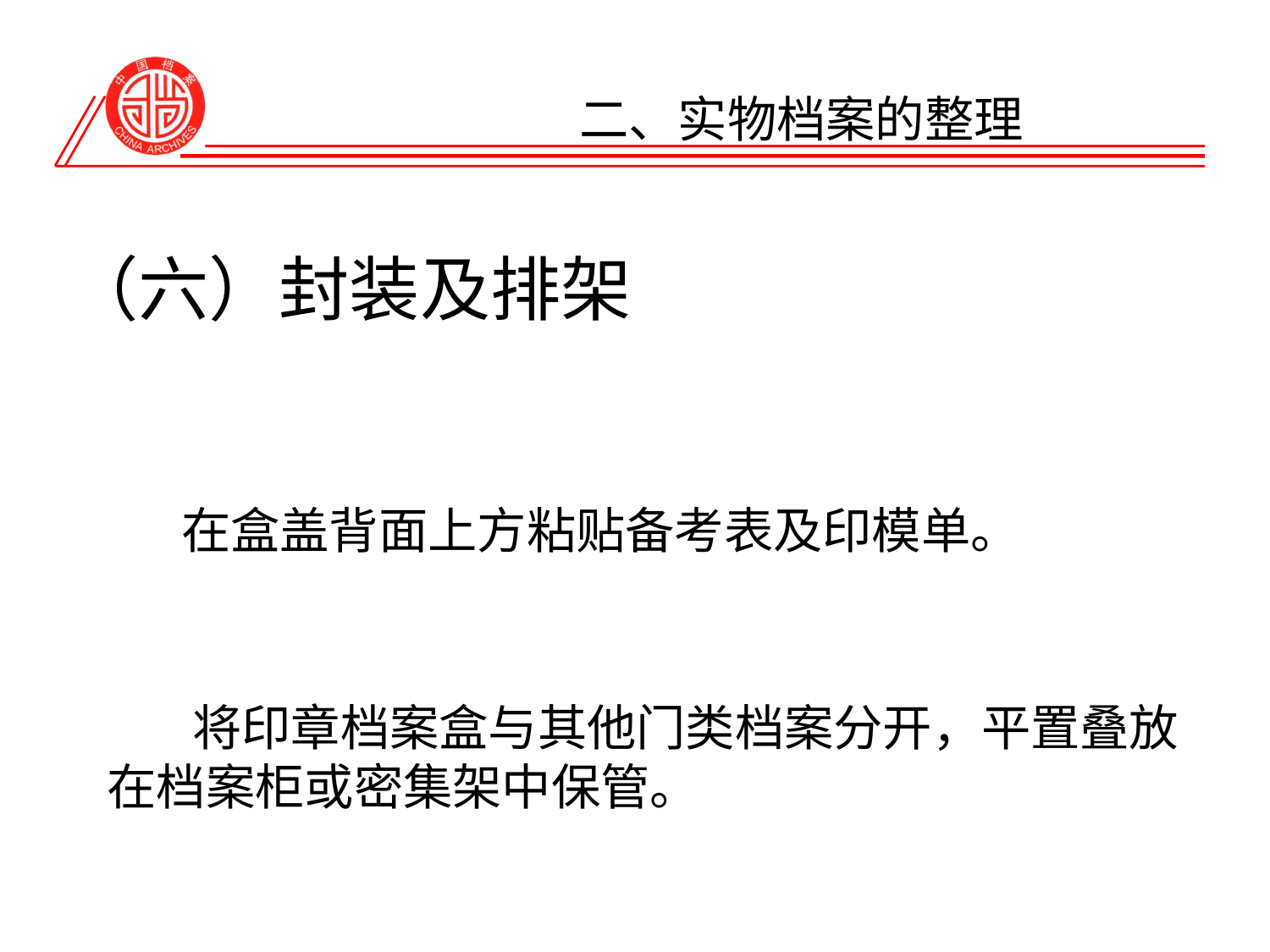

# 二、实物档案的整理
（六）封装及排架

          在盒盖背面上方粘贴备考表及印模单。

           将印章档案盒与其他门类档案分开，平置叠放在档案柜或密集架中保管。